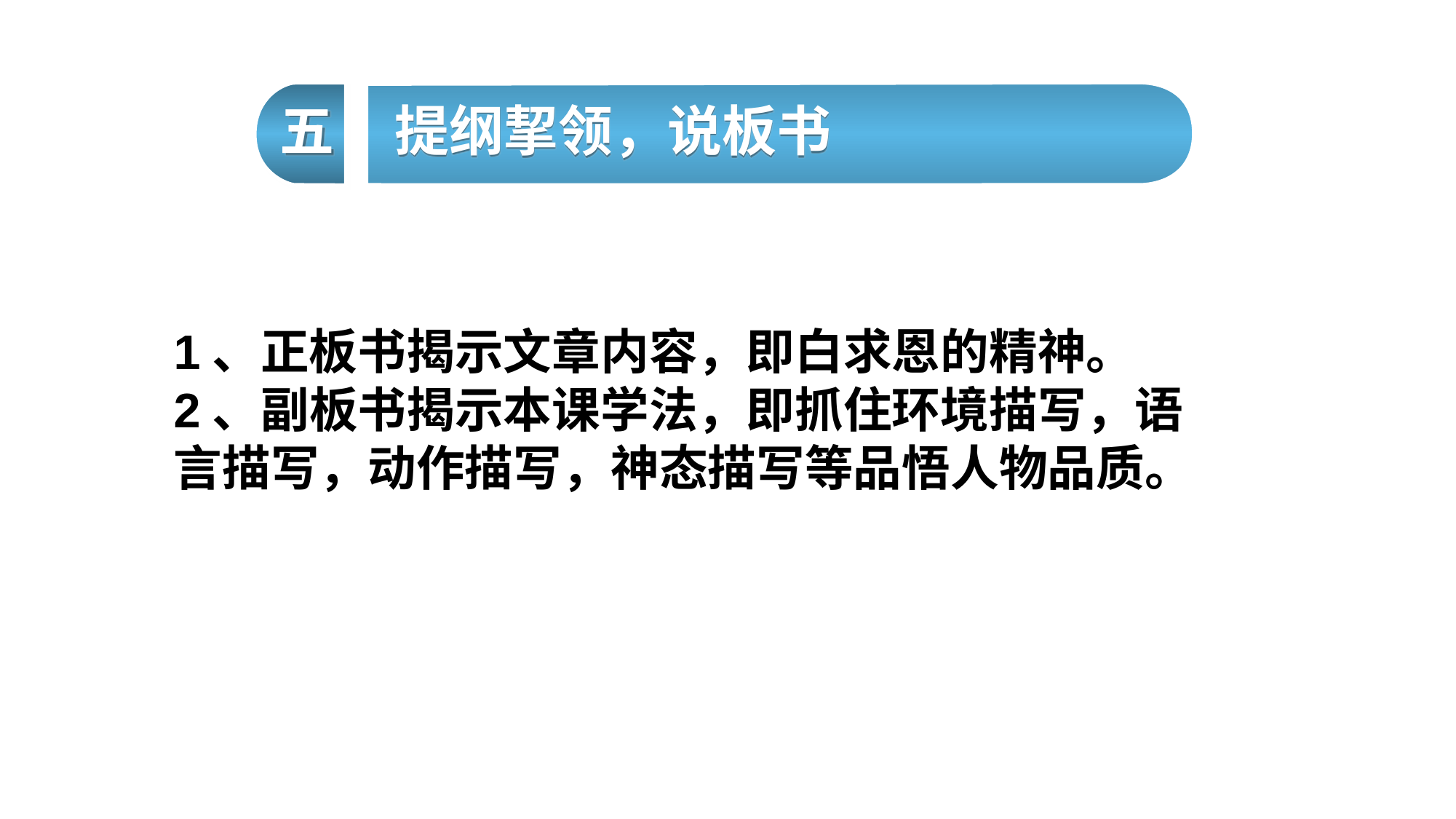

五
提纲挈领，说板书
1、正板书揭示文章内容，即白求恩的精神。
2、副板书揭示本课学法，即抓住环境描写，语言描写，动作描写，神态描写等品悟人物品质。